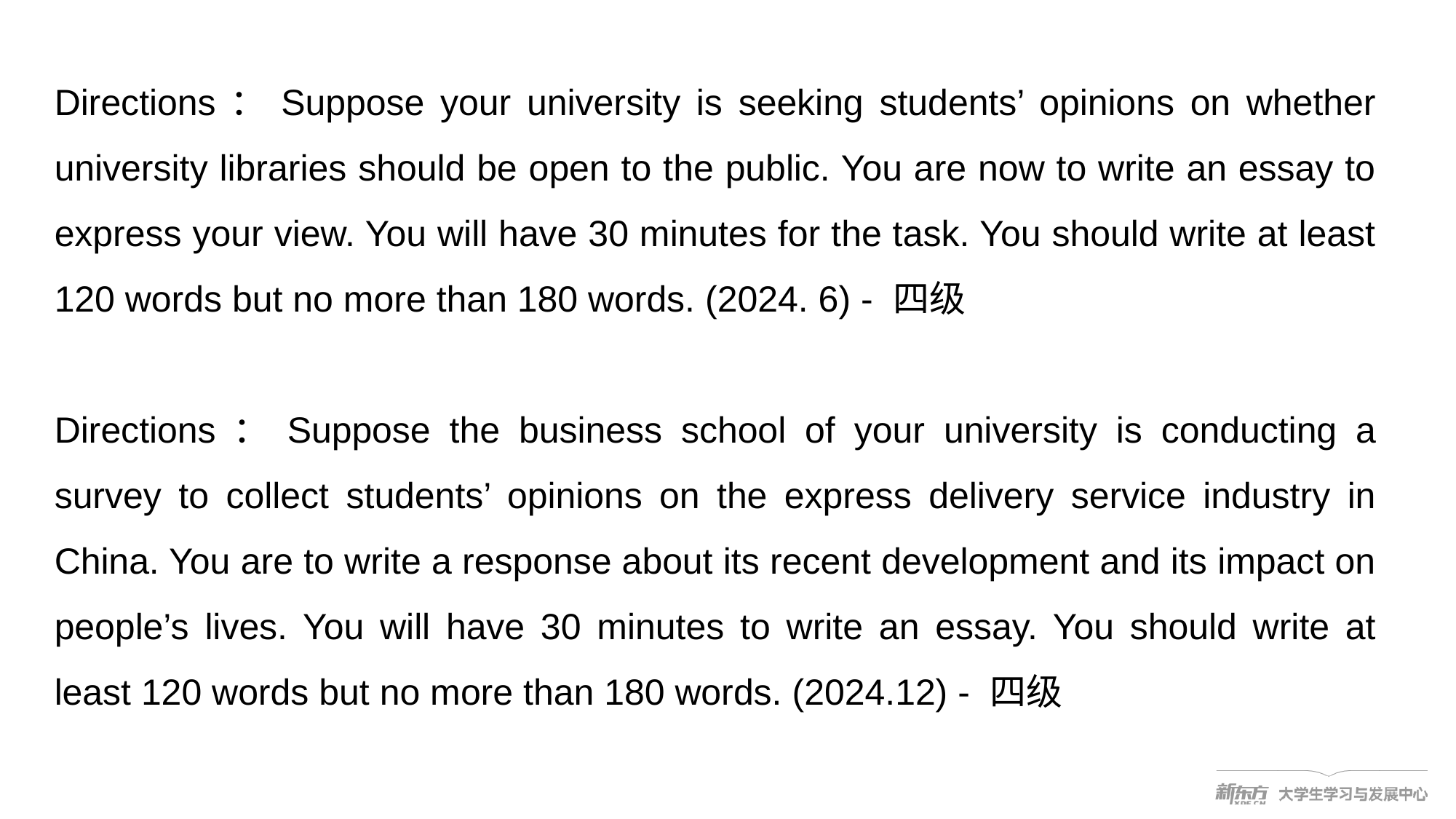

Directions：Suppose your university is seeking students’ opinions on whether university libraries should be open to the public. You are now to write an essay to express your view. You will have 30 minutes for the task. You should write at least 120 words but no more than 180 words. (2024. 6) - 四级

Directions：Suppose the business school of your university is conducting a survey to collect students’ opinions on the express delivery service industry in China. You are to write a response about its recent development and its impact on people’s lives. You will have 30 minutes to write an essay. You should write at least 120 words but no more than 180 words. (2024.12) - 四级